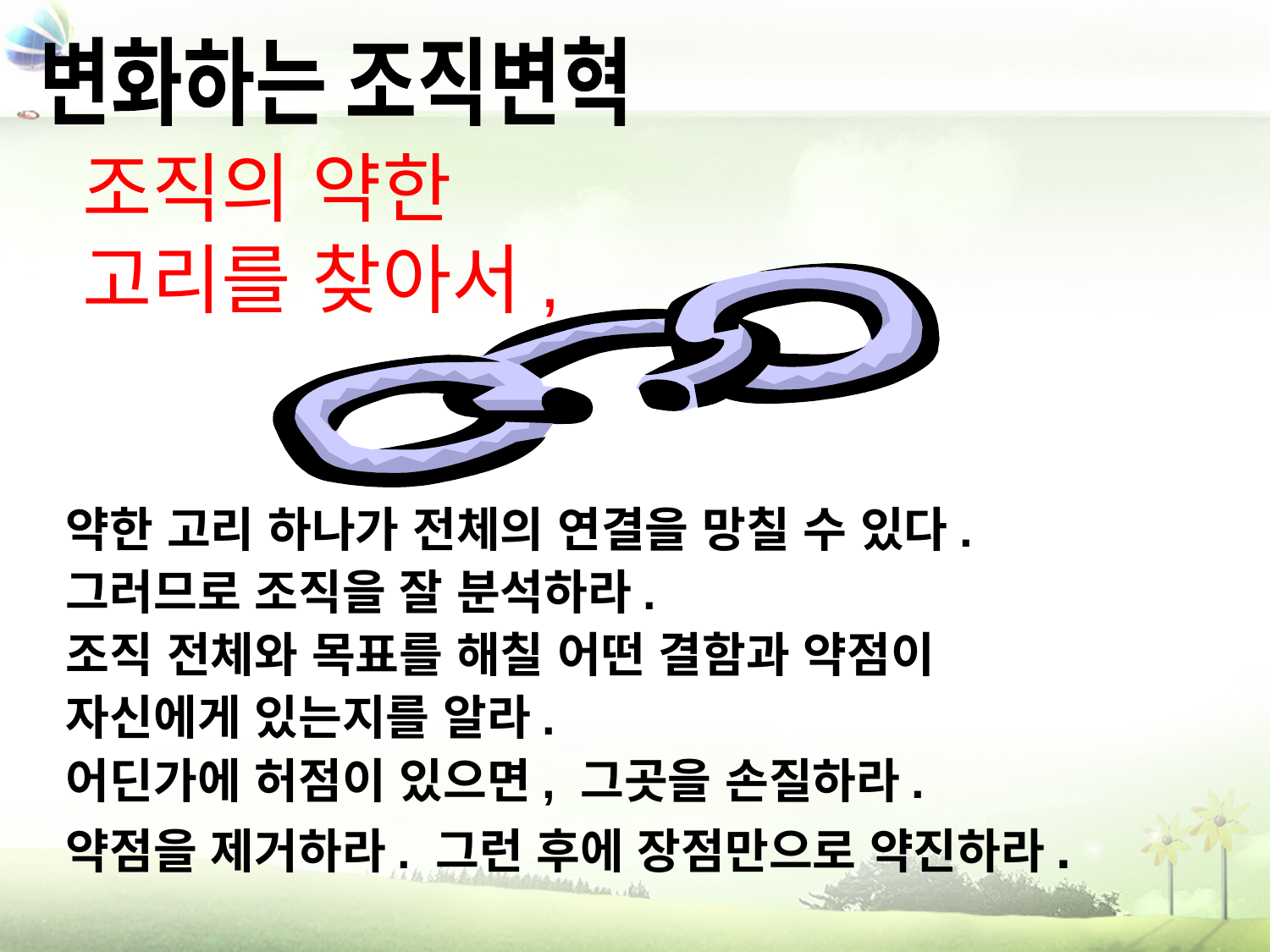

변화하는 조직변혁
조직의 약한
고리를 찾아서,

지금 바로 고쳐라!
약한 고리 하나가 전체의 연결을 망칠 수 있다.
그러므로 조직을 잘 분석하라.
조직 전체와 목표를 해칠 어떤 결함과 약점이
자신에게 있는지를 알라.
어딘가에 허점이 있으면, 그곳을 손질하라.
약점을 제거하라. 그런 후에 장점만으로 약진하라.